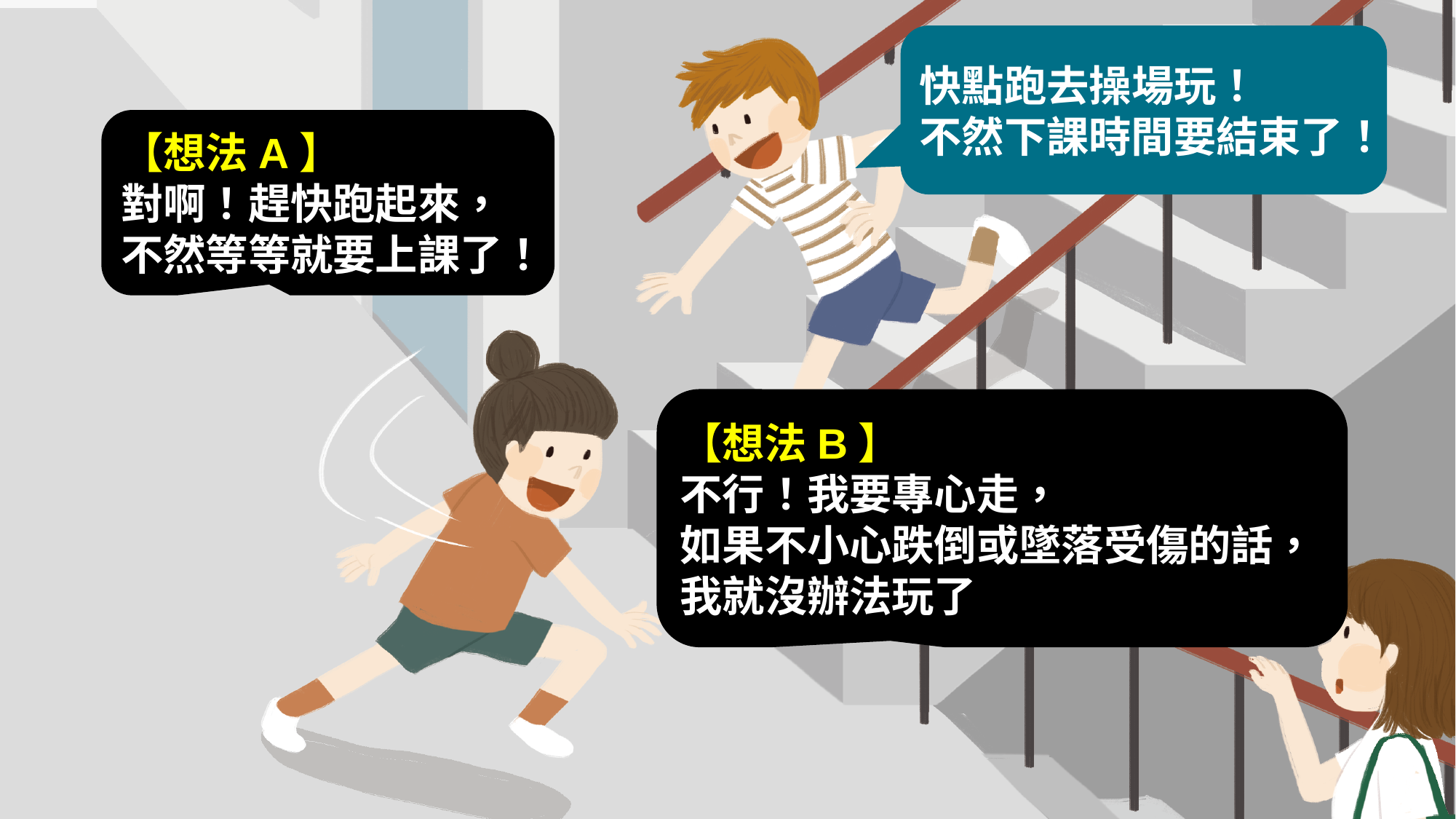

快點跑去操場玩！
不然下課時間要結束了！
【想法A】
對啊！趕快跑起來，不然等等就要上課了！
【想法B】
不行！我要專心走，
如果不小心跌倒或墜落受傷的話，我就沒辦法玩了